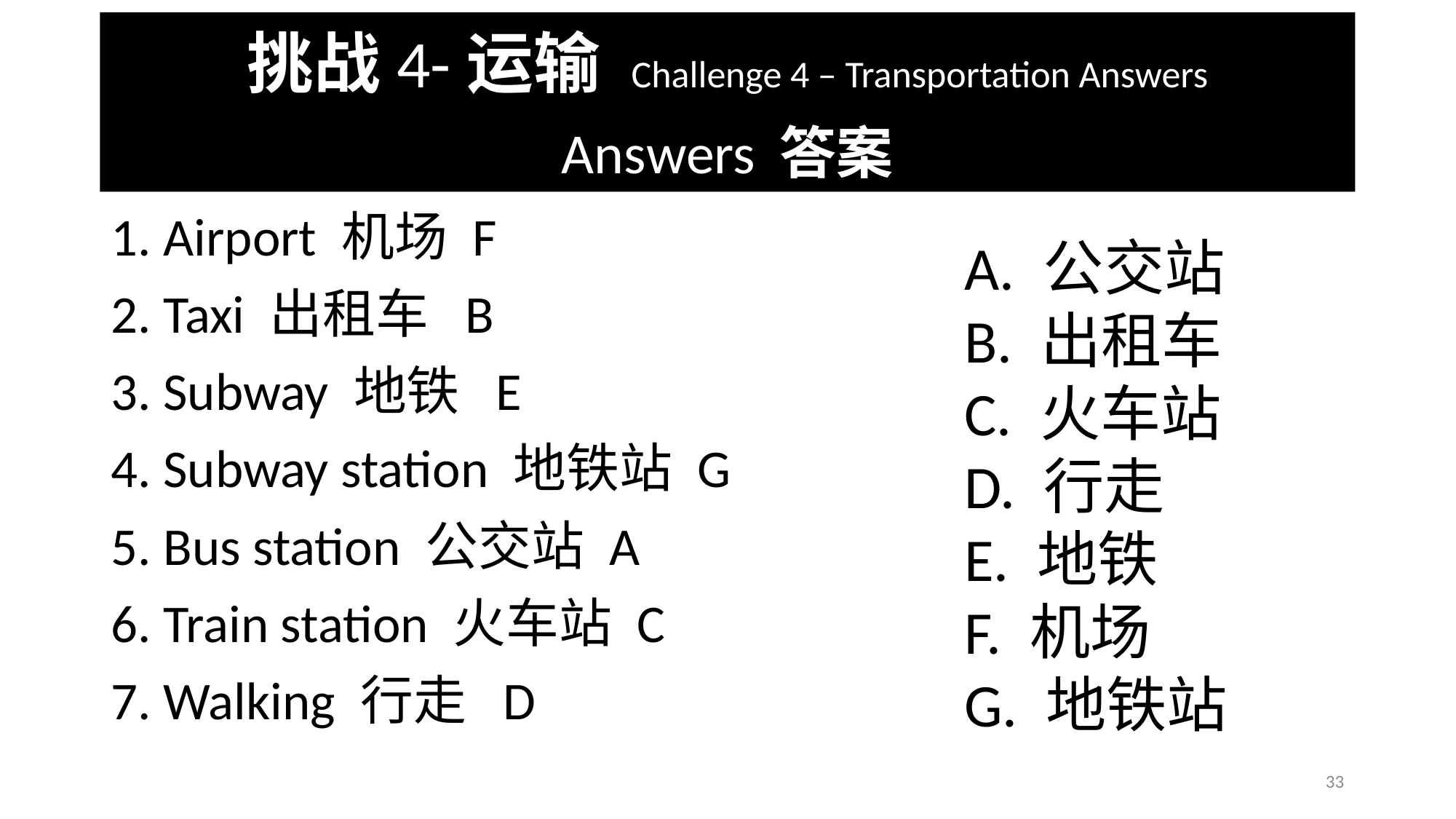

# 挑战4-运输 Challenge 4 – Transportation Answers
Answers 答案
1. Airport 机场 F
2. Taxi 出租车  B
3. Subway 地铁  E
4. Subway station 地铁站 G
5. Bus station 公交站 A
6. Train station 火车站 C
7. Walking 行走  D

A. 公交站
B. 出租车
C. 火车站
D. 行走
E. 地铁
F. 机场
G. 地铁站
33